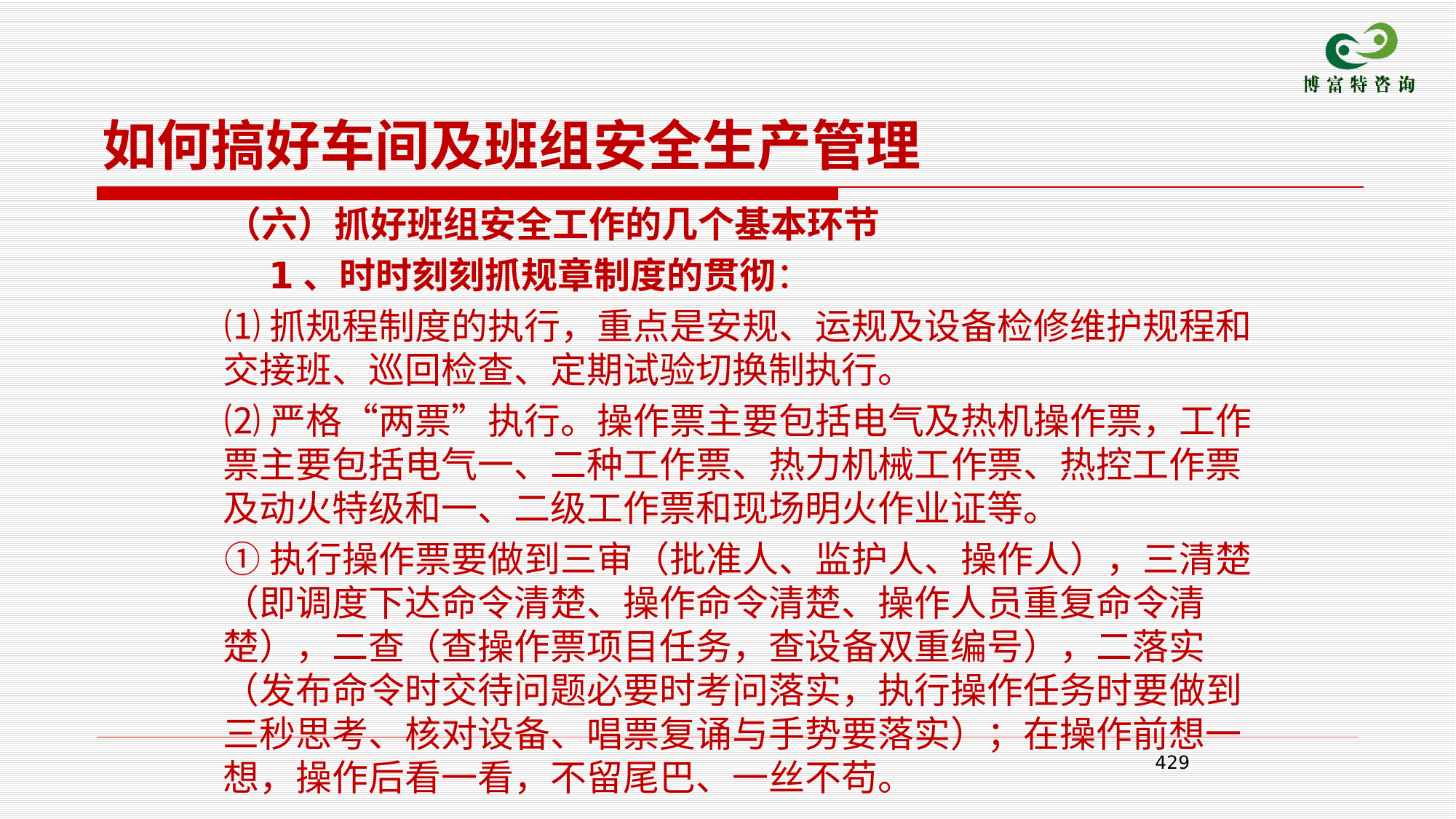

如何搞好车间及班组安全生产管理
      （六）抓好班组安全工作的几个基本环节
        1、时时刻刻抓规章制度的贯彻：
       ⑴抓规程制度的执行，重点是安规、运规及设备检修维护规程和交接班、巡回检查、定期试验切换制执行。
       ⑵严格“两票”执行。操作票主要包括电气及热机操作票，工作票主要包括电气一、二种工作票、热力机械工作票、热控工作票及动火特级和一、二级工作票和现场明火作业证等。
       ①执行操作票要做到三审（批准人、监护人、操作人），三清楚（即调度下达命令清楚、操作命令清楚、操作人员重复命令清楚），二查（查操作票项目任务，查设备双重编号），二落实（发布命令时交待问题必要时考问落实，执行操作任务时要做到三秒思考、核对设备、唱票复诵与手势要落实）；在操作前想一想，操作后看一看，不留尾巴、一丝不苟。

429